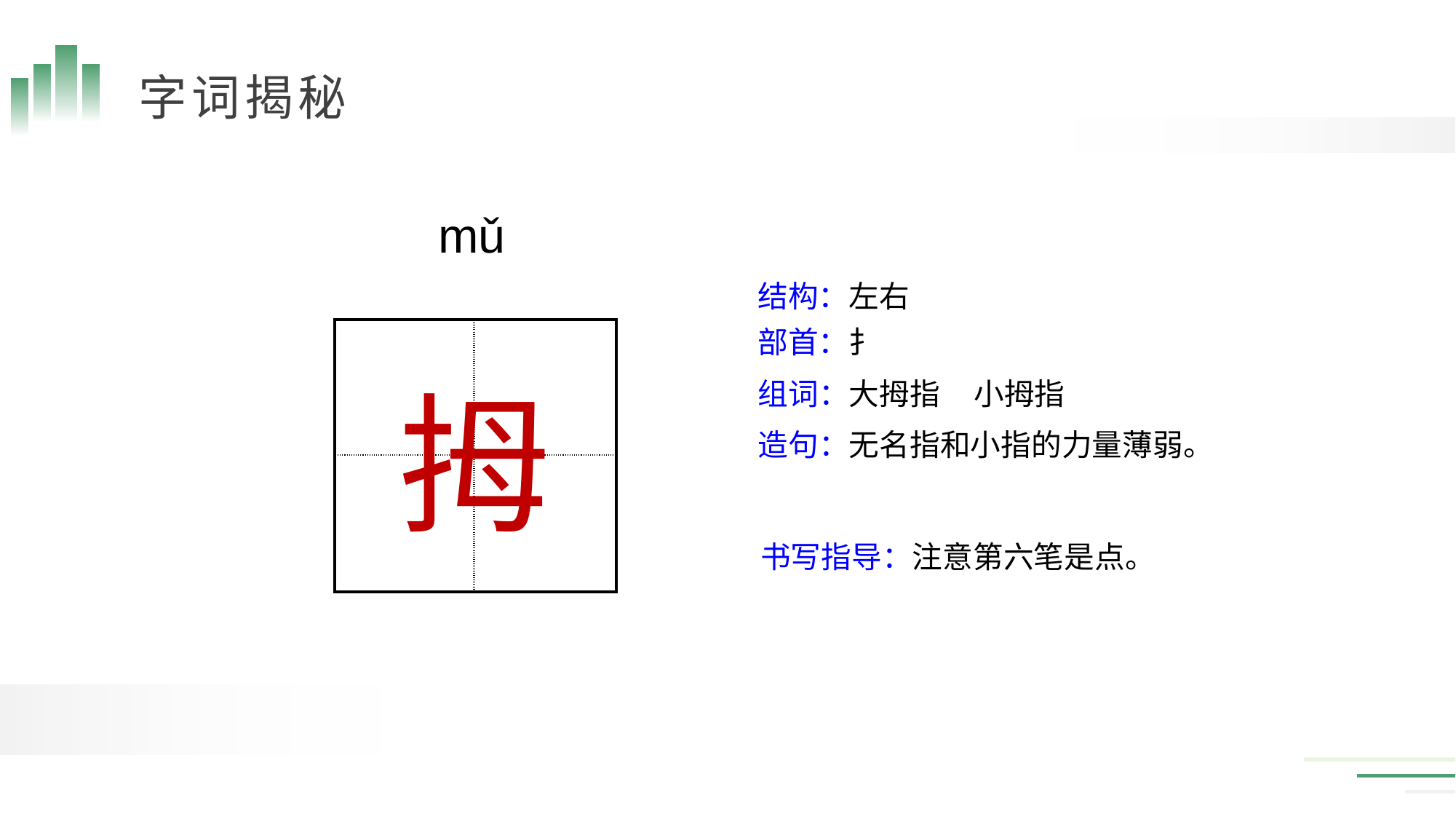

mǔ
结构：左右
部首：扌
|  |  |
| --- | --- |
|  |  |
拇
组词：大拇指     小拇指
造句：无名指和小指的力量薄弱。
书写指导：注意第六笔是点。